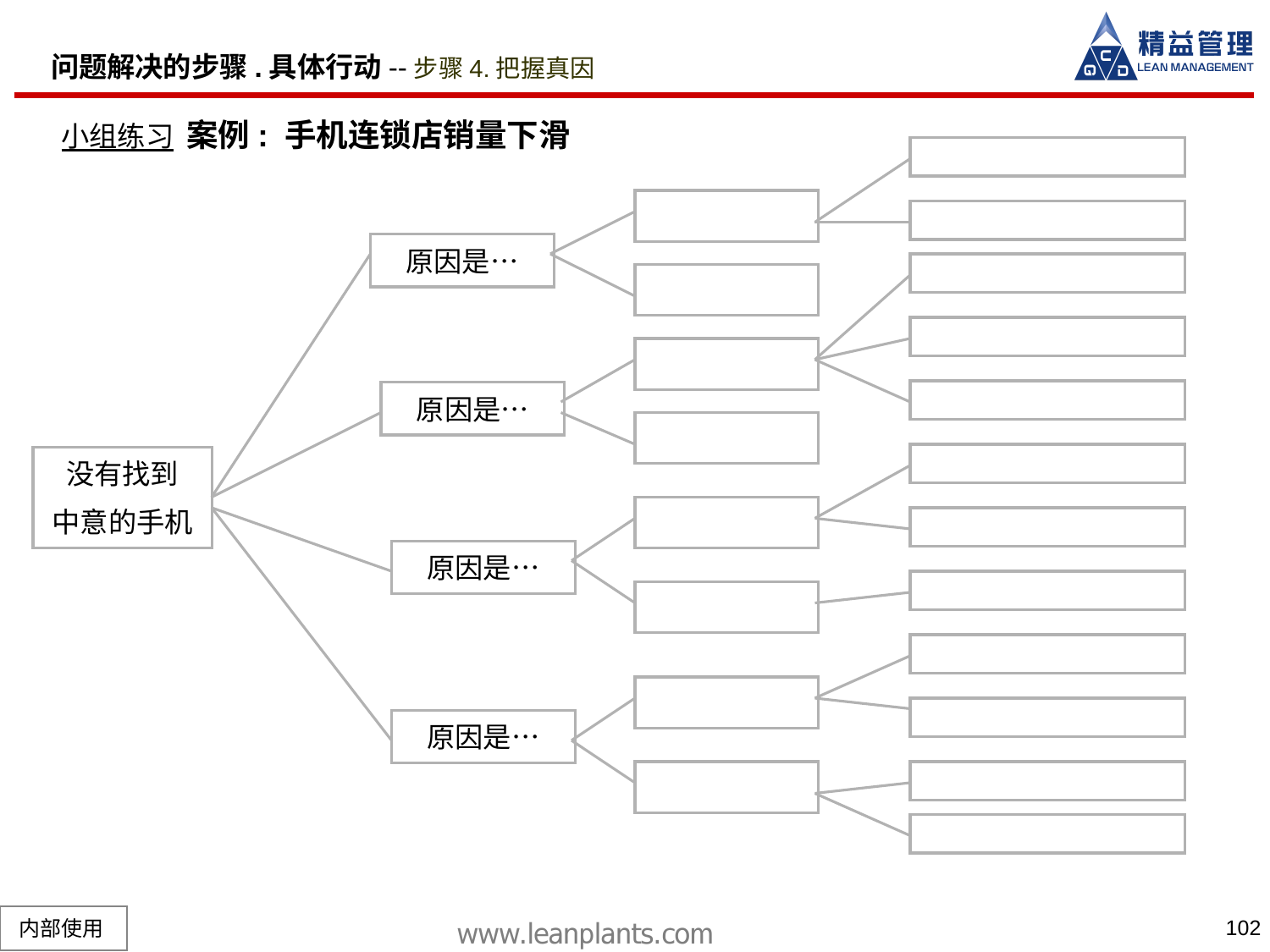

问题解决的步骤.具体行动--步骤4.把握真因
小组练习  案例: 手机连锁店销量下滑

原因是…

原因是…

没有找到
中意的手机

原因是…

原因是…

内部使用